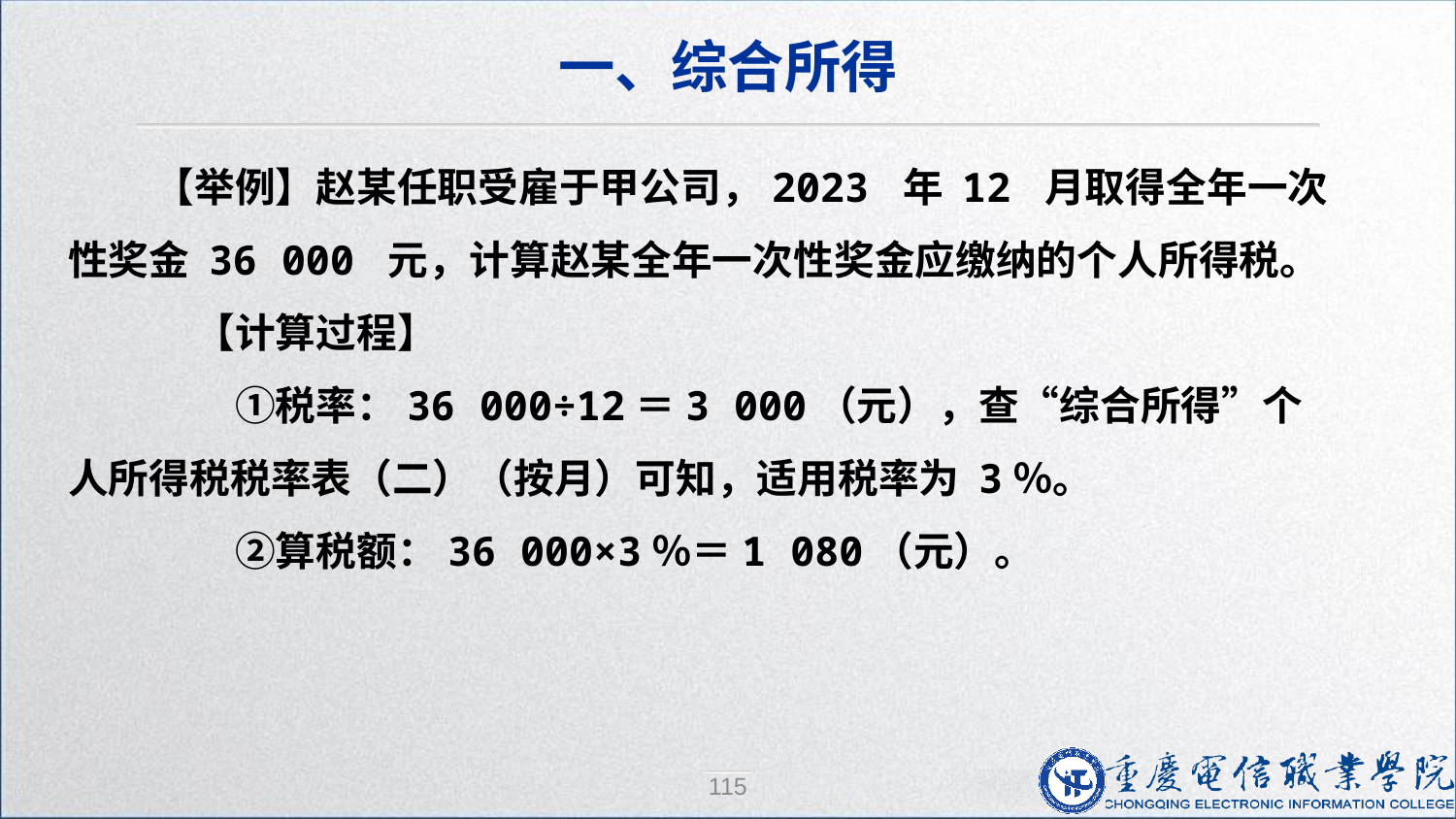

一、综合所得
【举例】赵某任职受雇于甲公司，2023 年 12 月取得全年一次性奖金 36 000 元，计算赵某全年一次性奖金应缴纳的个人所得税。
　【计算过程】
　　①税率：36 000÷12＝3 000（元），查“综合所得”个人所得税税率表（二）（按月）可知，适用税率为 3％。
　　②算税额：36 000×3％＝1 080（元）。
115